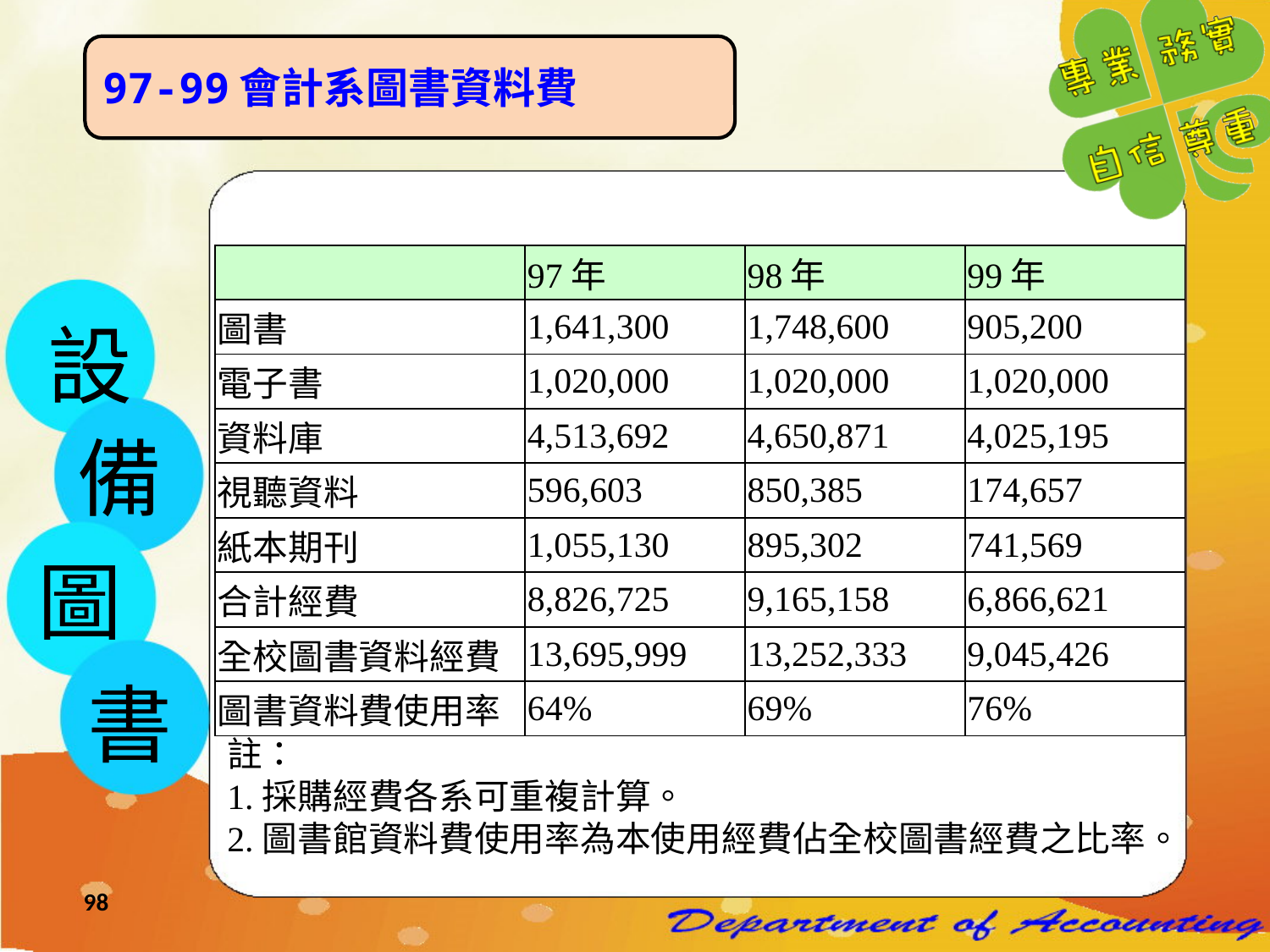

97-99會計系圖書資料費
|  | 97年 | 98年 | 99年 |
| --- | --- | --- | --- |
| 圖書 | 1,641,300 | 1,748,600 | 905,200 |
| 電子書 | 1,020,000 | 1,020,000 | 1,020,000 |
| 資料庫 | 4,513,692 | 4,650,871 | 4,025,195 |
| 視聽資料 | 596,603 | 850,385 | 174,657 |
| 紙本期刊 | 1,055,130 | 895,302 | 741,569 |
| 合計經費 | 8,826,725 | 9,165,158 | 6,866,621 |
| 全校圖書資料經費 | 13,695,999 | 13,252,333 | 9,045,426 |
| 圖書資料費使用率 | 64% | 69% | 76% |
設
備
圖
書
註：
1.採購經費各系可重複計算。
2.圖書館資料費使用率為本使用經費佔全校圖書經費之比率。
98